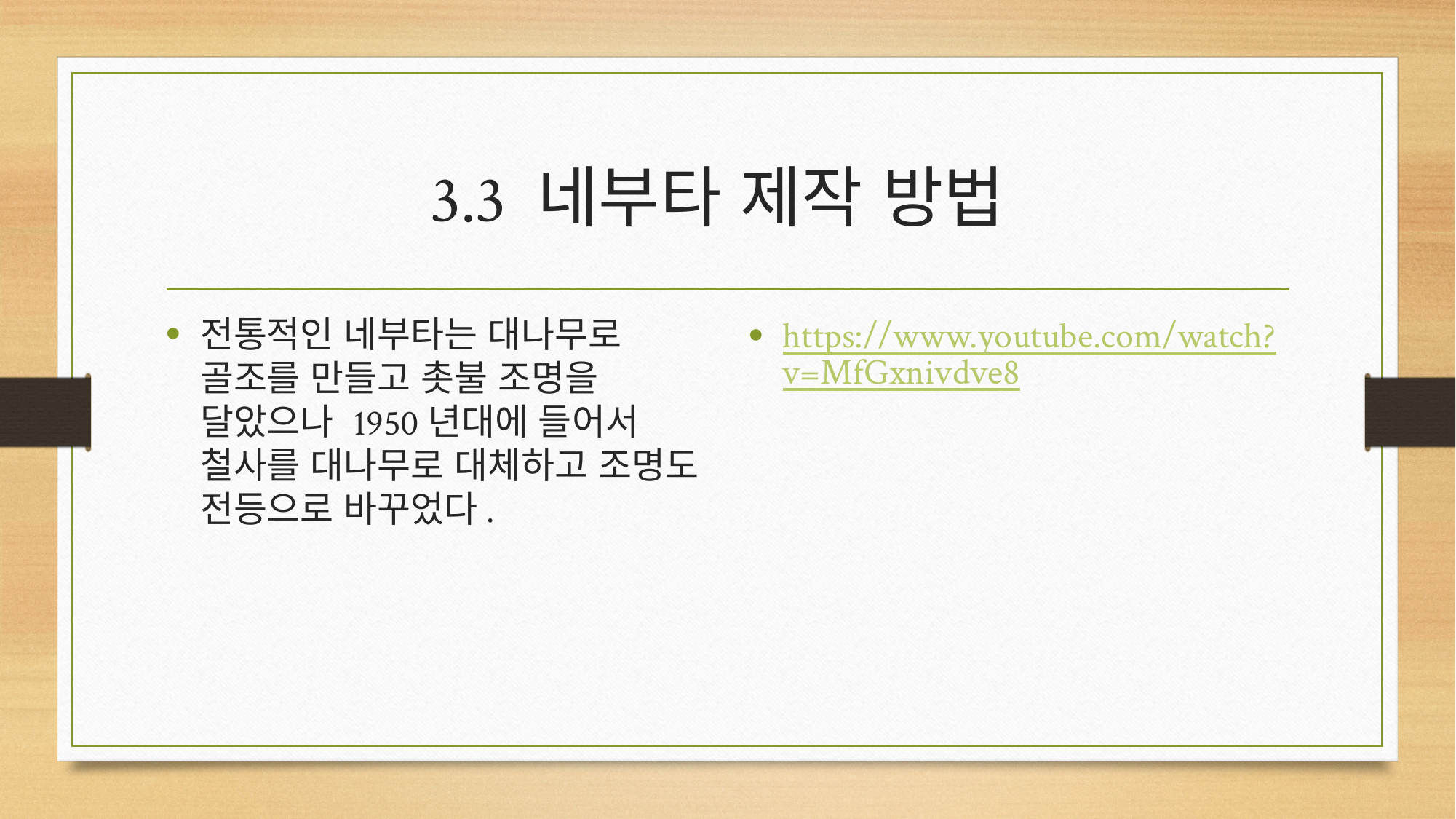

# 3.3 네부타 제작 방법
전통적인 네부타는 대나무로 골조를 만들고 촛불 조명을 달았으나 1950년대에 들어서 철사를 대나무로 대체하고 조명도 전등으로 바꾸었다.
https://www.youtube.com/watch?v=MfGxnivdve8